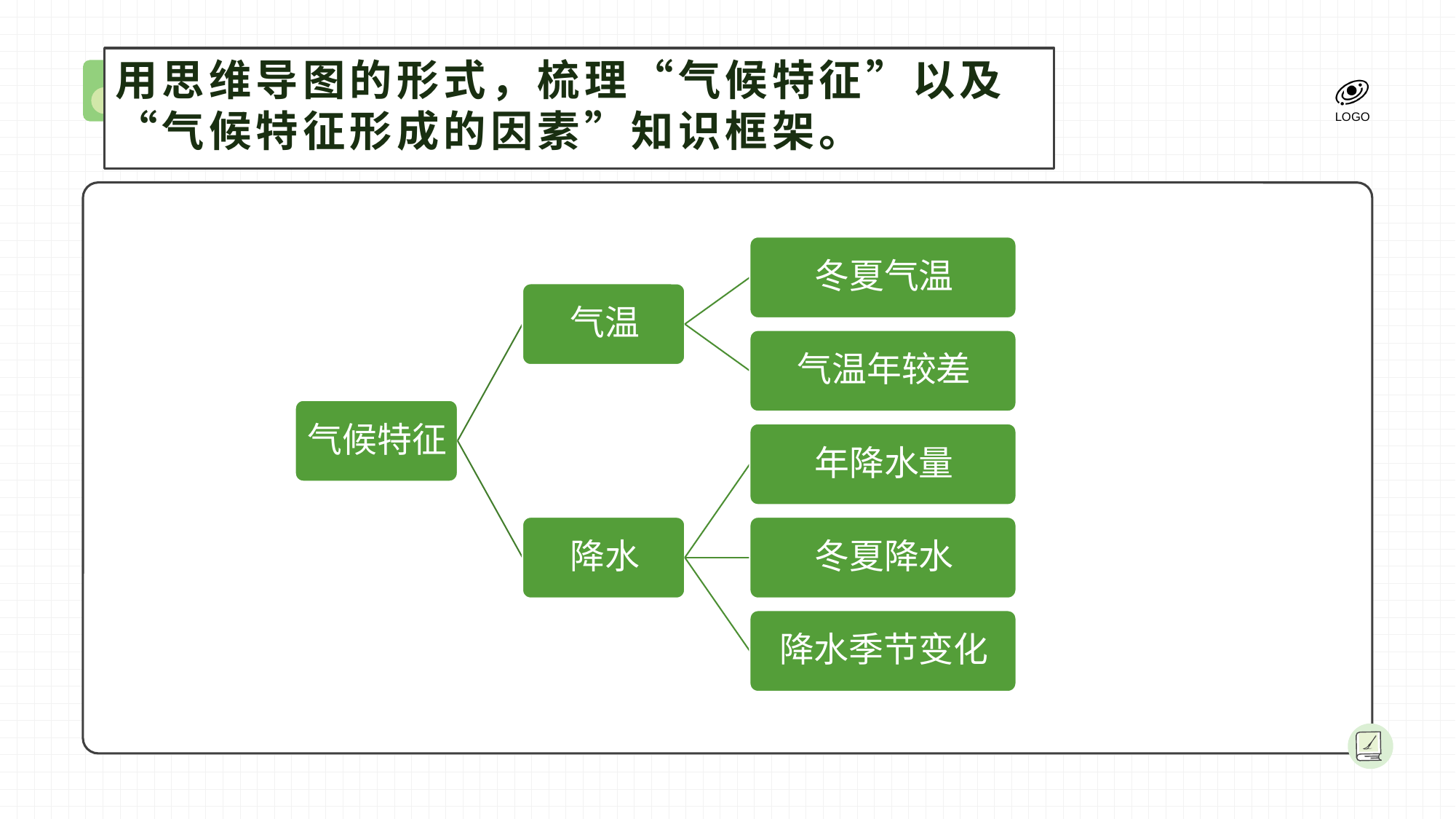

用思维导图的形式，梳理“气候特征”以及“气候特征形成的因素”知识框架。
气候特征

气温

冬夏气温

气温年较差

降水

年降水量

冬夏降水

降水季节变化